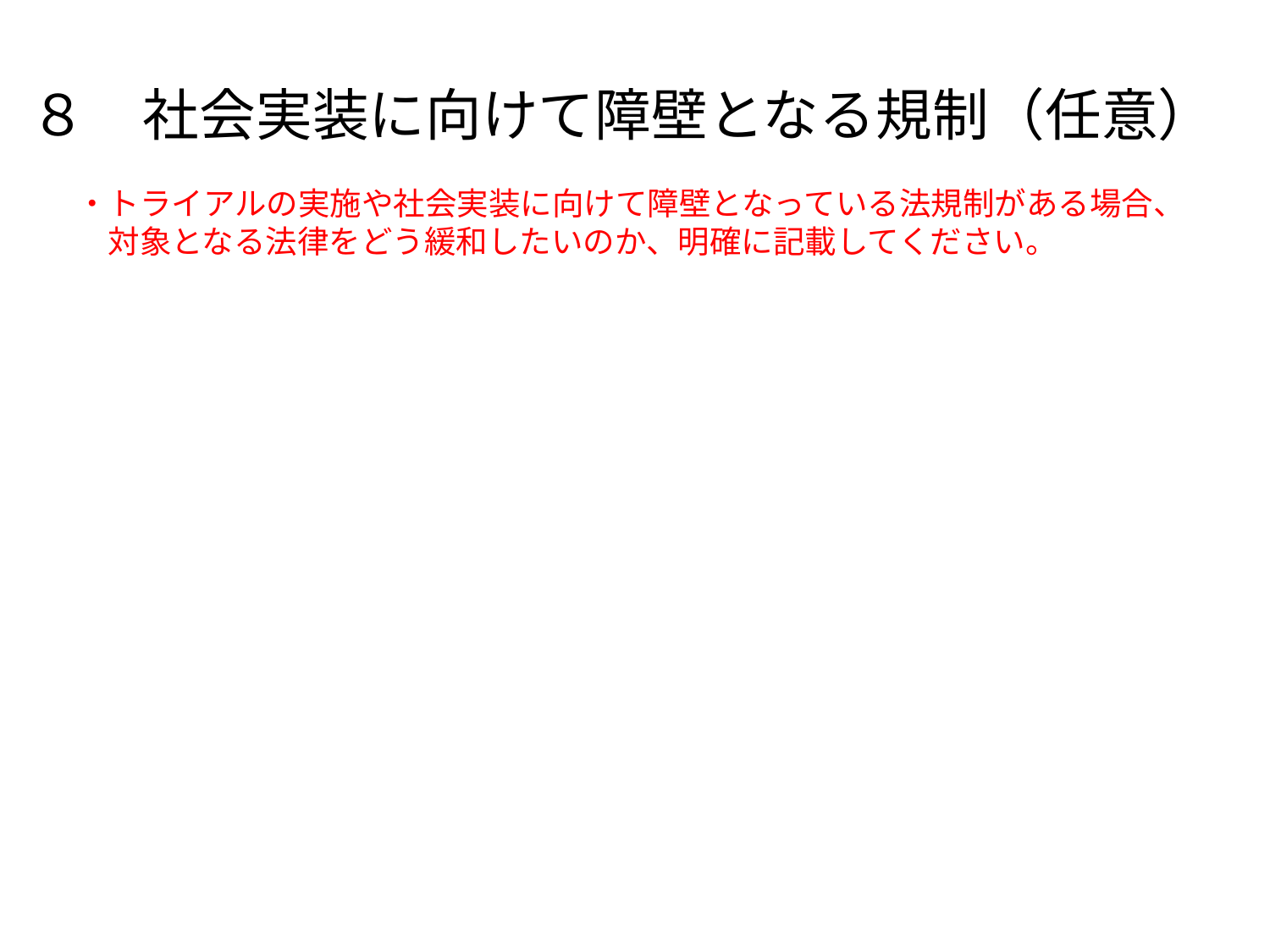

８　社会実装に向けて障壁となる規制（任意）
・トライアルの実施や社会実装に向けて障壁となっている法規制がある場合、
　対象となる法律をどう緩和したいのか、明確に記載してください。